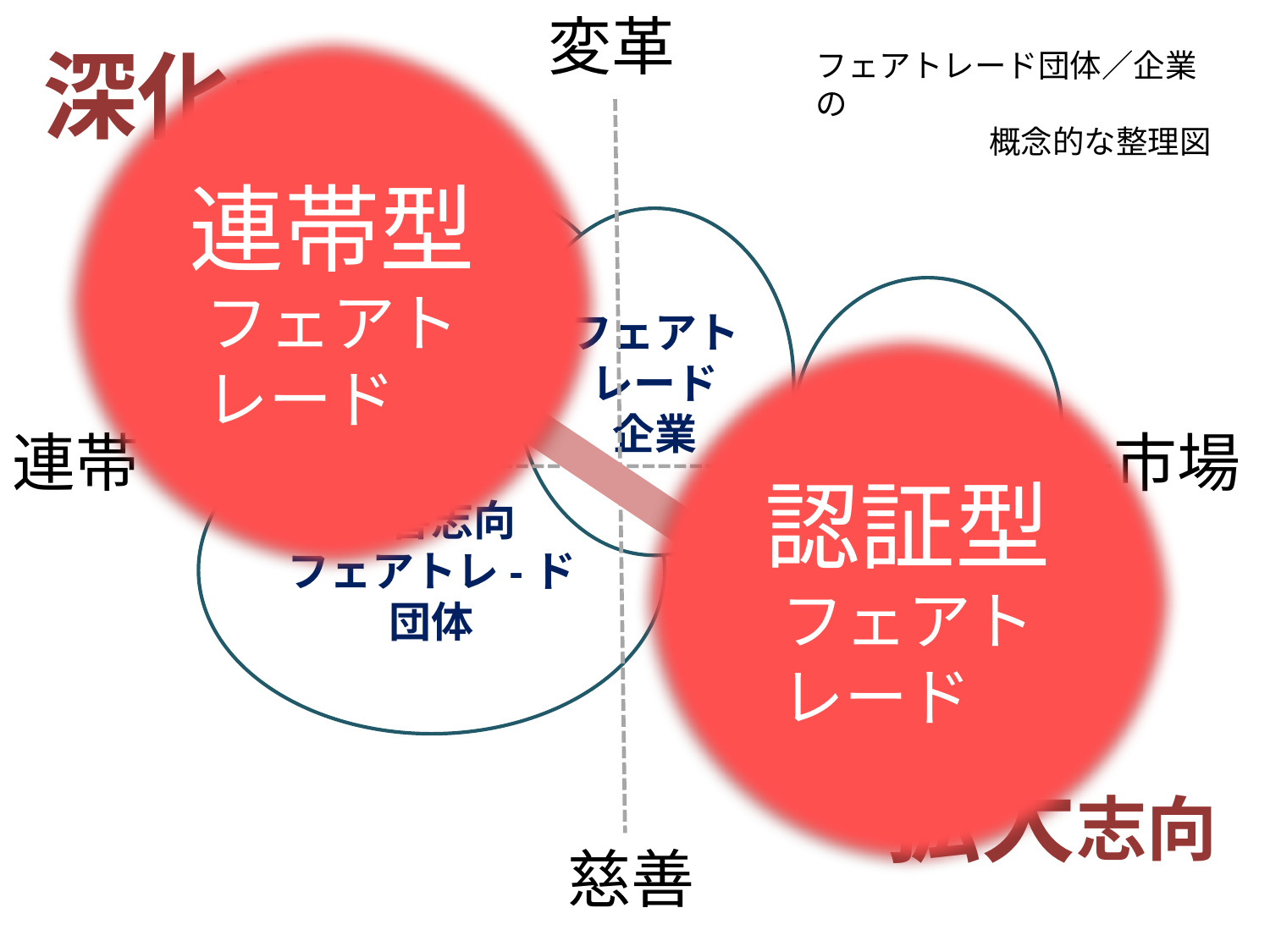

変革
深化志向
連帯型
フェアトレード
フェアトレード団体／企業の
                       概念的な整理図
変革志向
    ＡＴＯ

フェアトレード
企業

FLO

認証機関
認証型
フェアトレード
慈善志向
フェアトレ-ド団体
連帯
市場

         企業

拡大志向
慈善